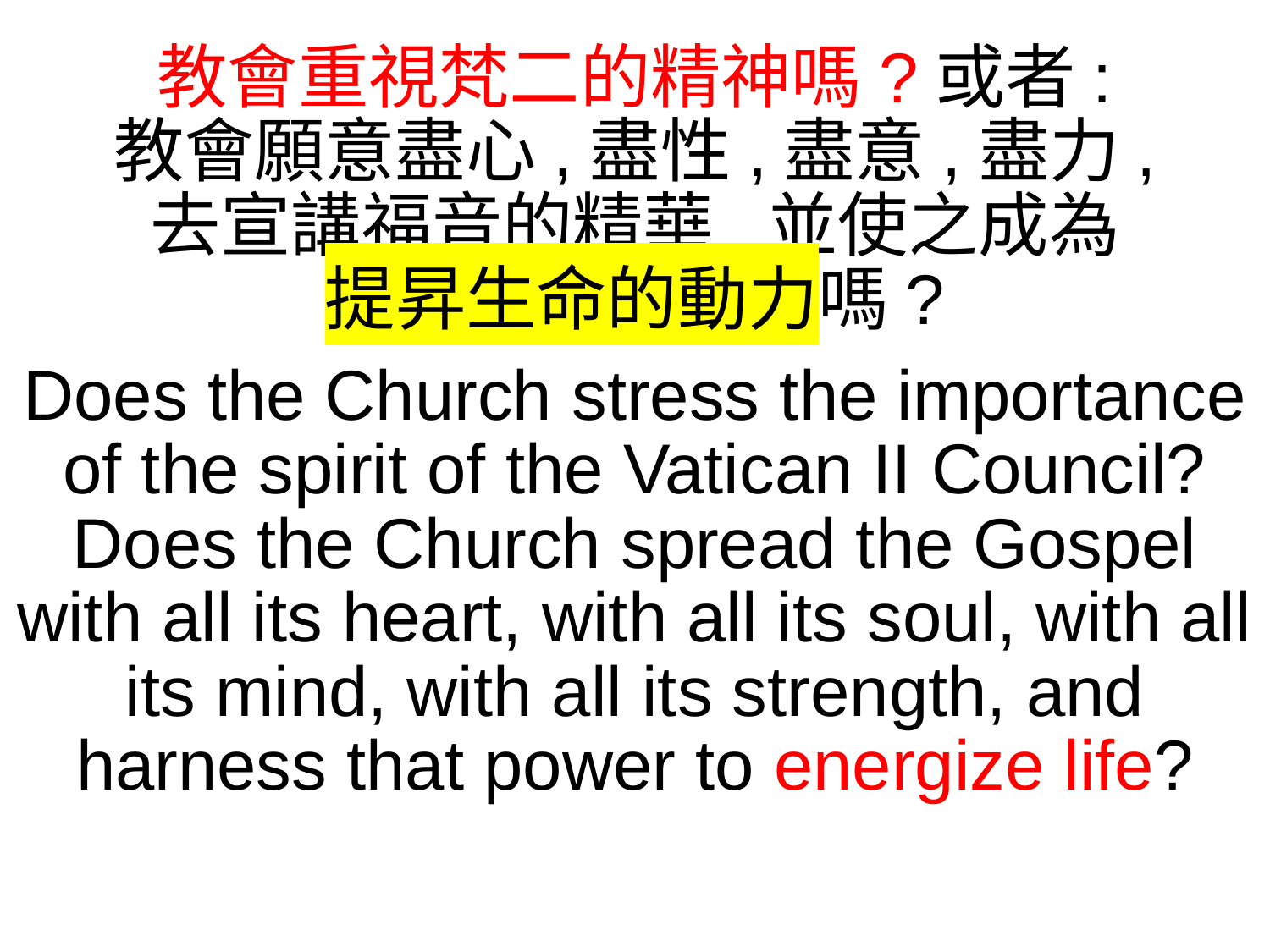

教會重視梵二的精神嗎?或者:
教會願意盡心,盡性,盡意,盡力,
去宣講福音的精華,並使之成為
提昇生命的動力嗎?
Does the Church stress the importance of the spirit of the Vatican II Council? Does the Church spread the Gospel with all its heart, with all its soul, with all its mind, with all its strength, and harness that power to energize life?